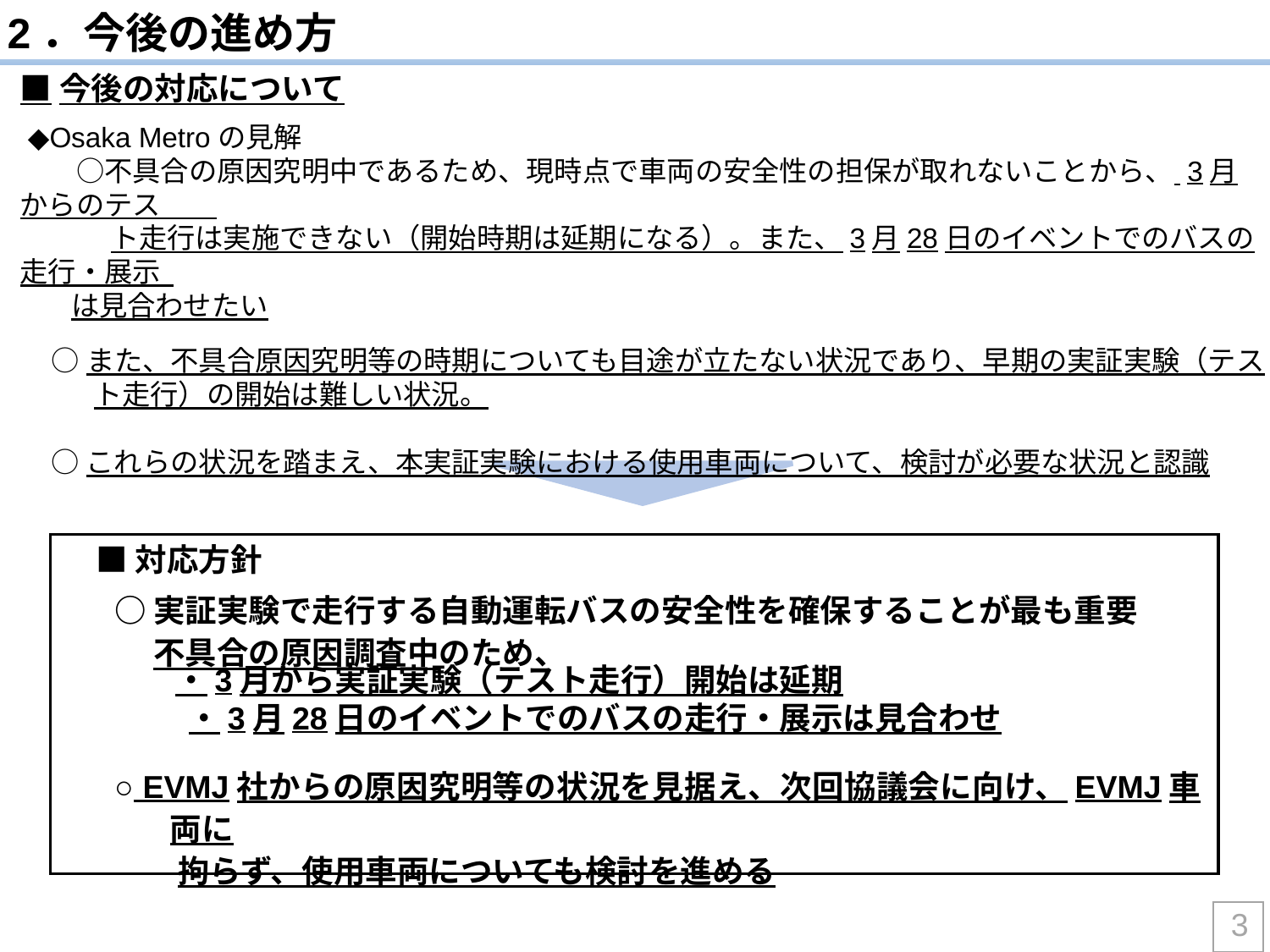

2．今後の進め方

■今後の対応について

 ◆Osaka Metroの見解
　　○不具合の原因究明中であるため、現時点で車両の安全性の担保が取れないことから、 3月からのテス
　　 　ト走行は実施できない（開始時期は延期になる）。また、3月28日のイベントでのバスの走行・展示
       は見合わせたい

  ○また、不具合原因究明等の時期についても目途が立たない状況であり、早期の実証実験（テスト走行）の開始は難しい状況。

  ○これらの状況を踏まえ、本実証実験における使用車両について、検討が必要な状況と認識

■対応方針

○実証実験で走行する自動運転バスの安全性を確保することが最も重要
　 不具合の原因調査中のため、
   　・3月から実証実験（テスト走行）開始は延期
   　　・3月28日のイベントでのバスの走行・展示は見合わせ

○ EVMJ社からの原因究明等の状況を見据え、次回協議会に向け、EVMJ車両に
　　拘らず、使用車両についても検討を進める

3